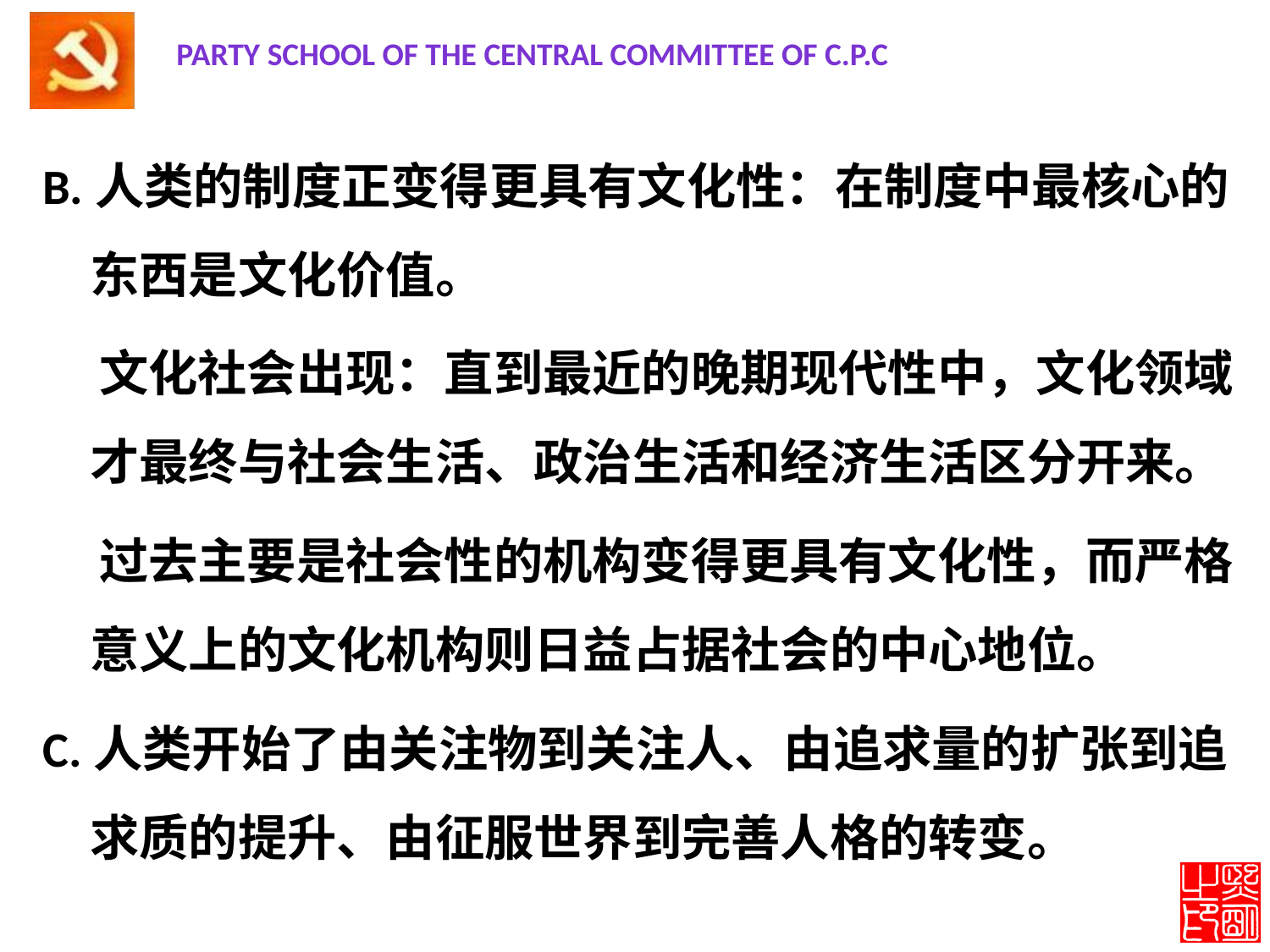

B.人类的制度正变得更具有文化性：在制度中最核心的东西是文化价值。
    文化社会出现：直到最近的晚期现代性中，文化领域才最终与社会生活、政治生活和经济生活区分开来。
    过去主要是社会性的机构变得更具有文化性，而严格意义上的文化机构则日益占据社会的中心地位。
C.人类开始了由关注物到关注人、由追求量的扩张到追求质的提升、由征服世界到完善人格的转变。